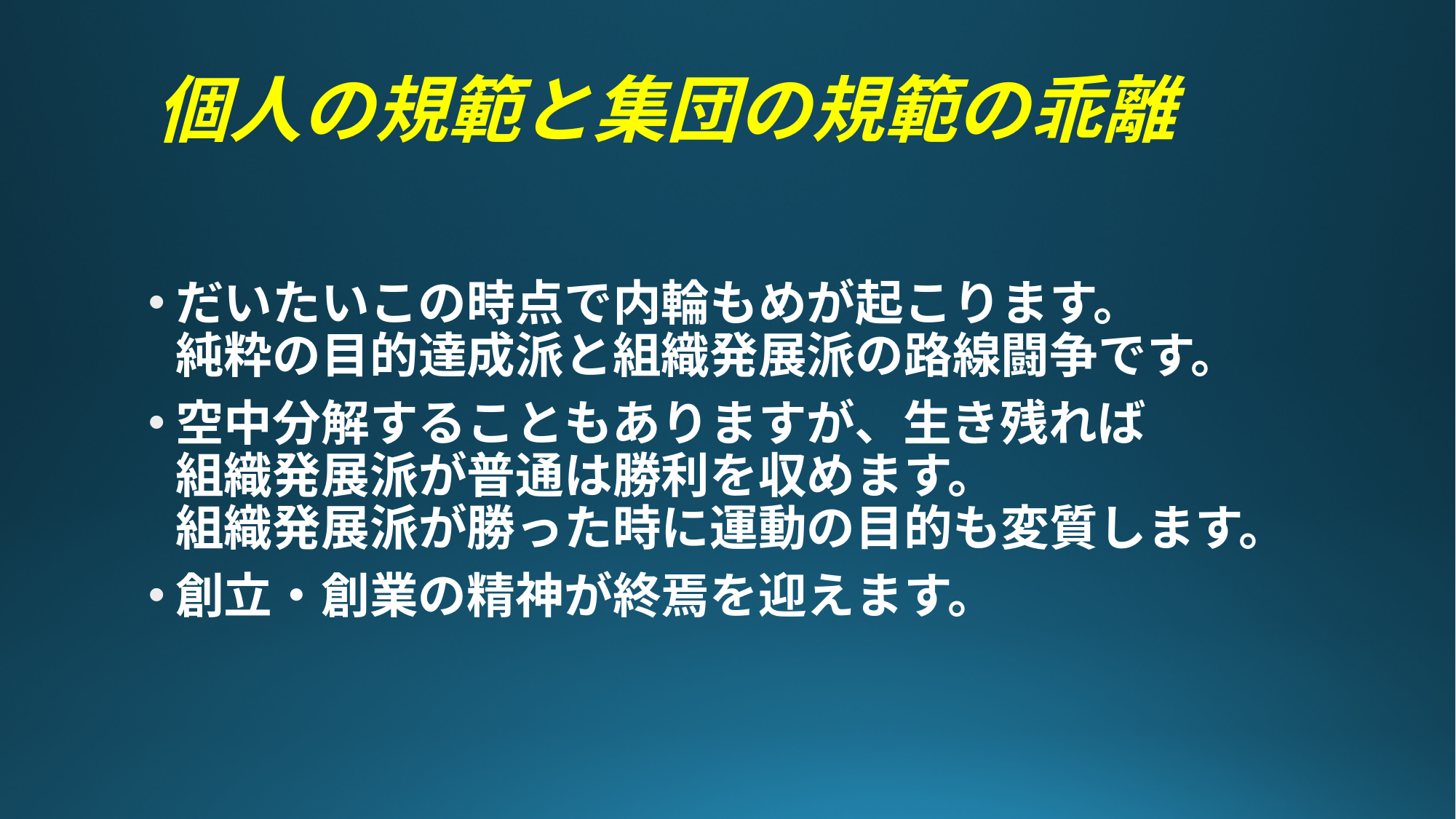

# 個人の規範と集団の規範の乖離
だいたいこの時点で内輪もめが起こります。　　　純粋の目的達成派と組織発展派の路線闘争です。
空中分解することもありますが、生き残れば　　　組織発展派が普通は勝利を収めます。　　　　　　組織発展派が勝った時に運動の目的も変質します。
創立・創業の精神が終焉を迎えます。